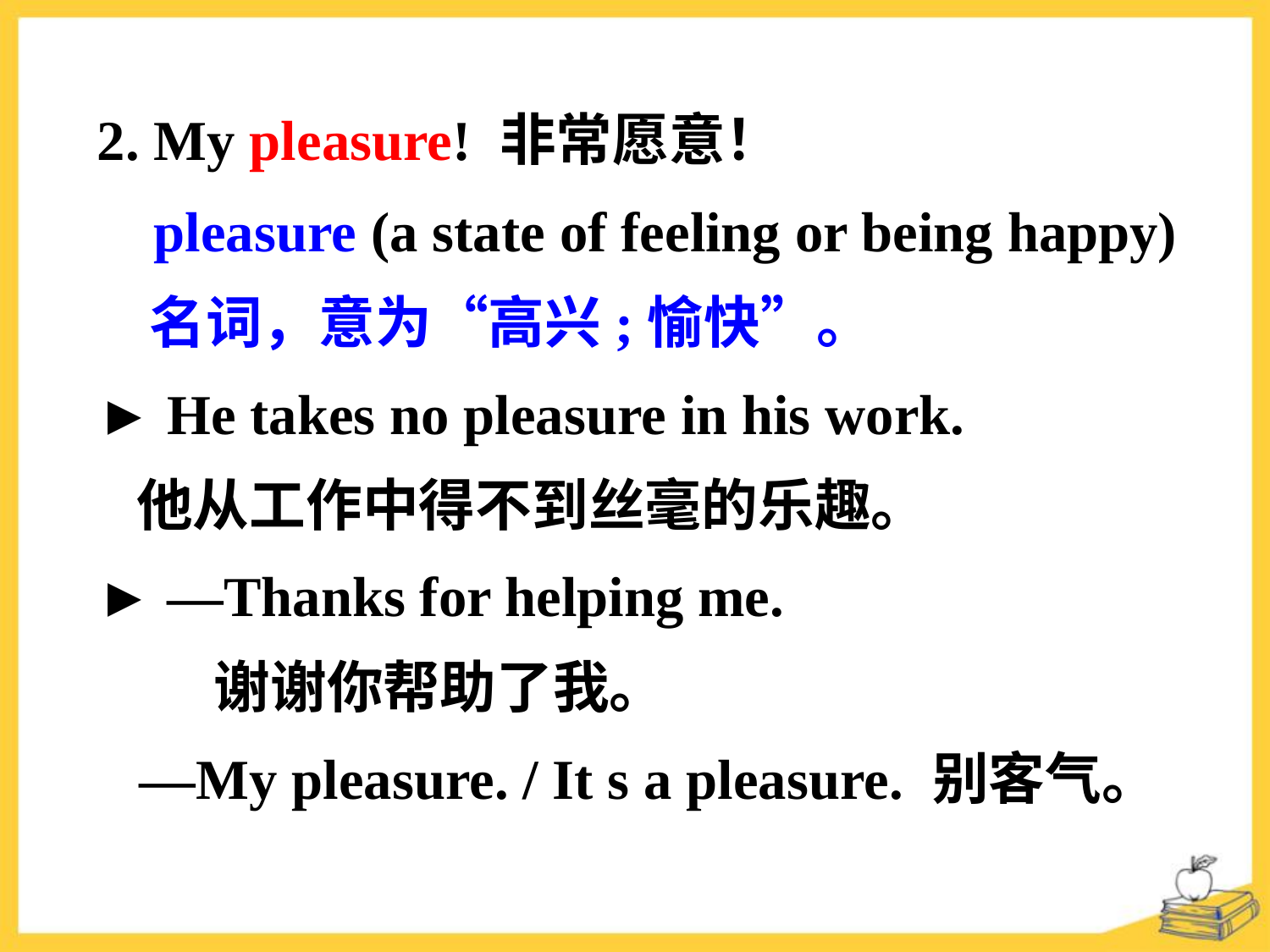

2. My pleasure! 非常愿意！
    pleasure (a state of feeling or being happy)
   名词，意为“高兴;愉快”。
► He takes no pleasure in his work.
  他从工作中得不到丝毫的乐趣。
► —Thanks for helping me.
        谢谢你帮助了我。
   —My pleasure. / It s a pleasure. 别客气。